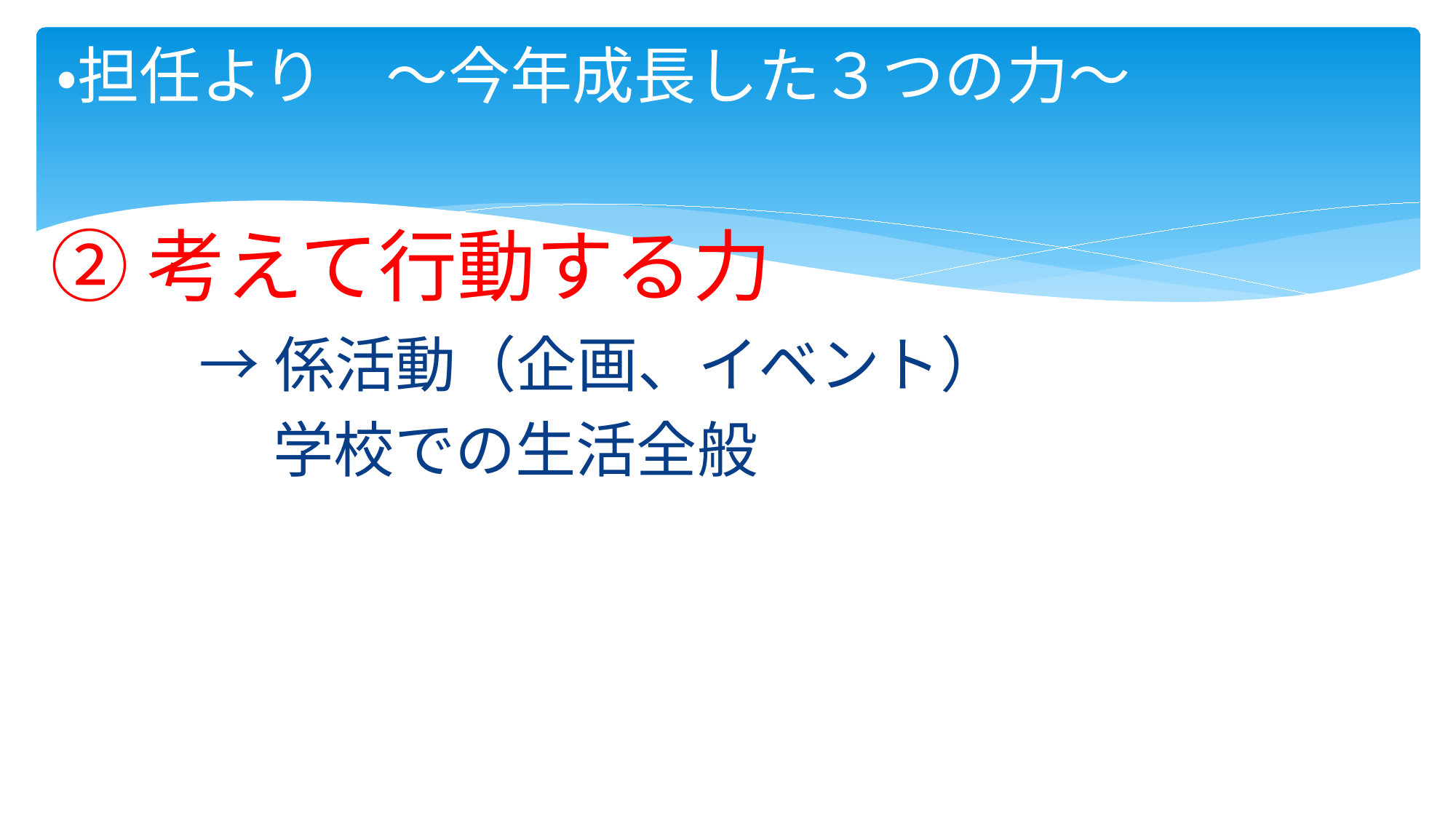

# ・担任より　～今年成長した３つの力～
②考えて行動する力

→係活動（企画、イベント）
　 学校での生活全般